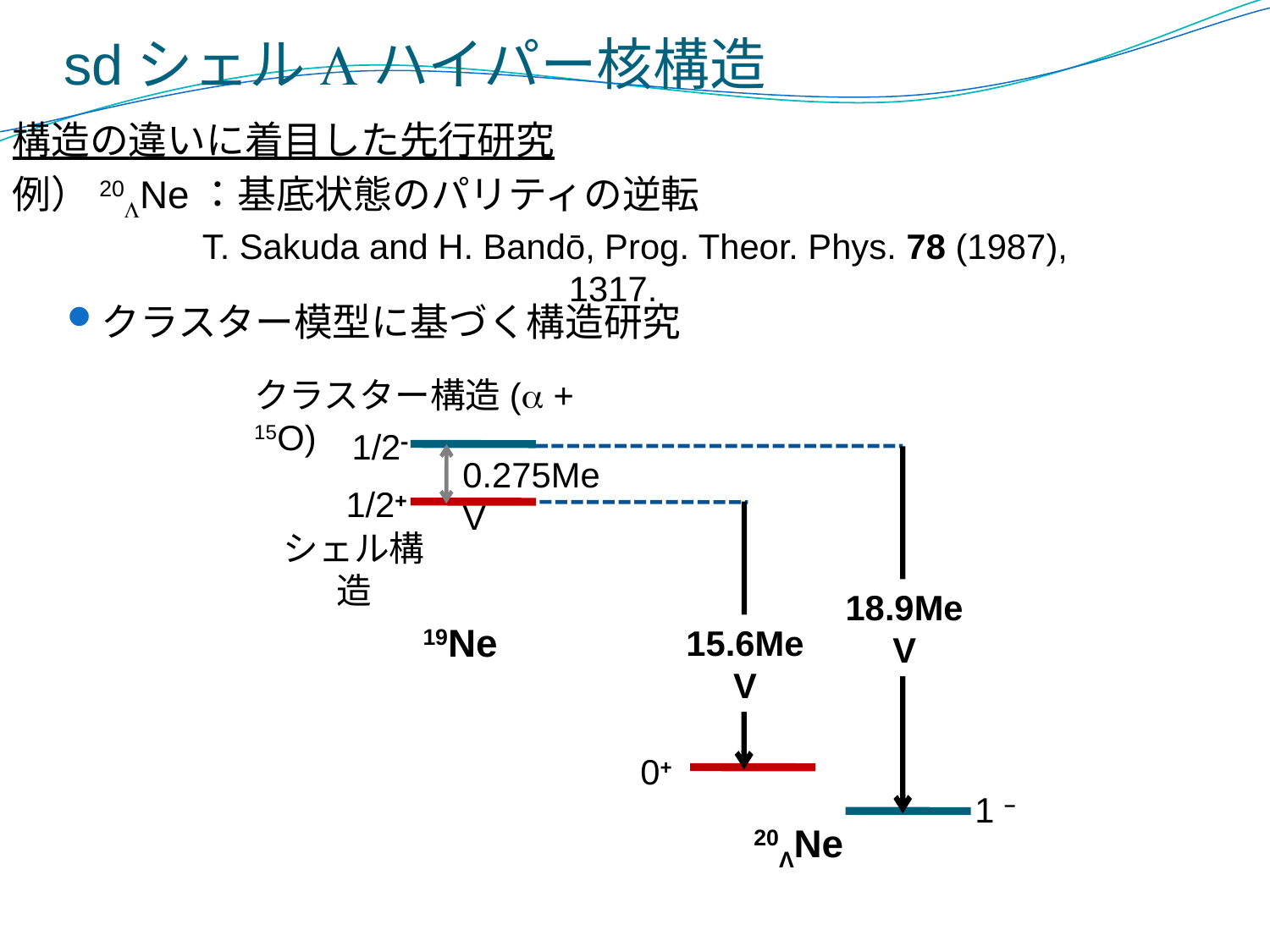

# sdシェルΛハイパー核構造
構造の違いに着目した先行研究
例）20ΛNe：基底状態のパリティの逆転

クラスター模型に基づく構造研究

T. Sakuda and H. Bandō, Prog. Theor. Phys. 78 (1987), 1317.
クラスター構造(α + 15O)
1/2−
0.275MeV
1/2+
シェル構造
 19Ne
18.9MeV
1 –
15.6MeV
0+
20ΛNe